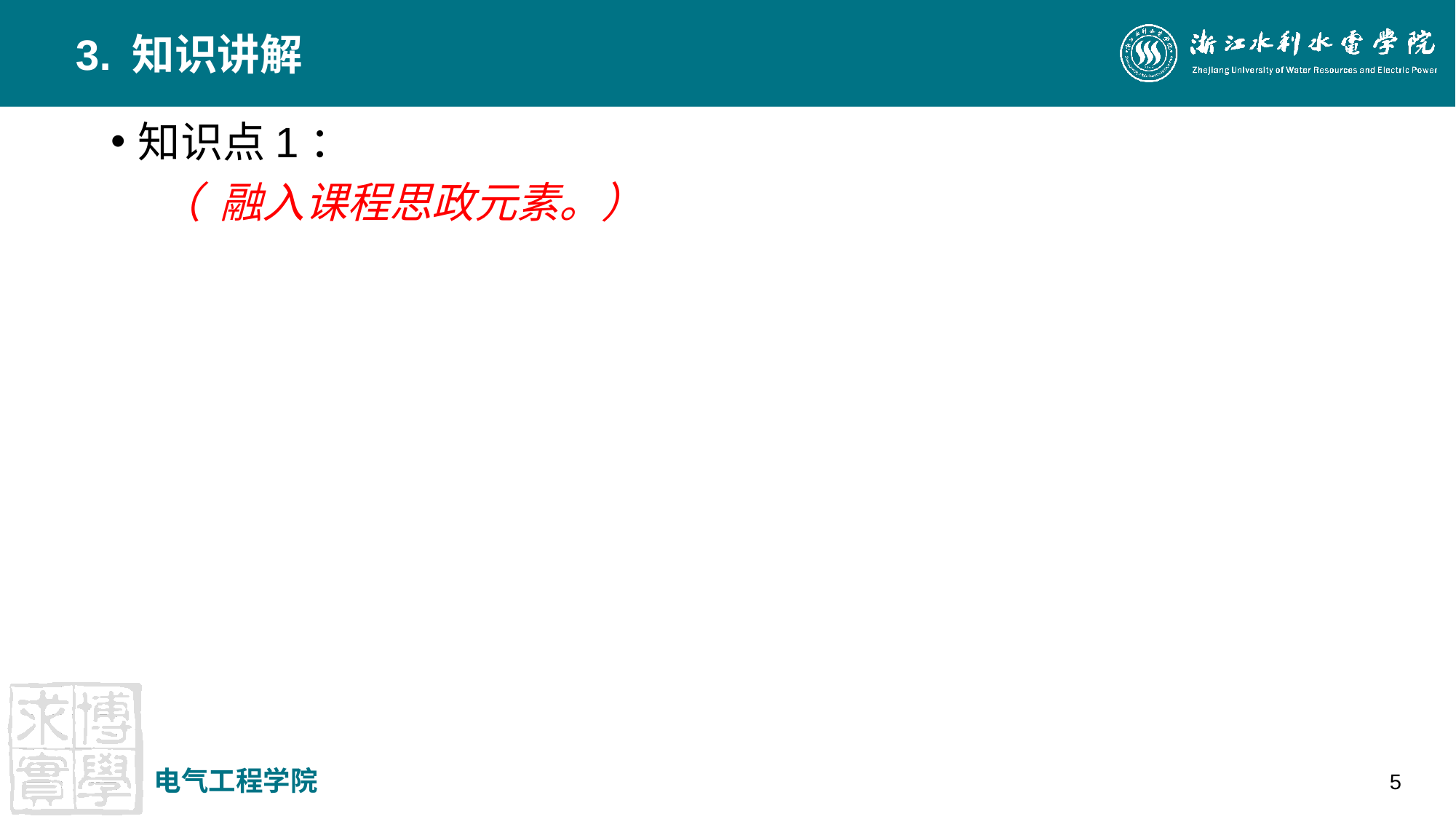

# 3. 知识讲解
知识点1：
    （  融入课程思政元素。）
电气工程学院
5